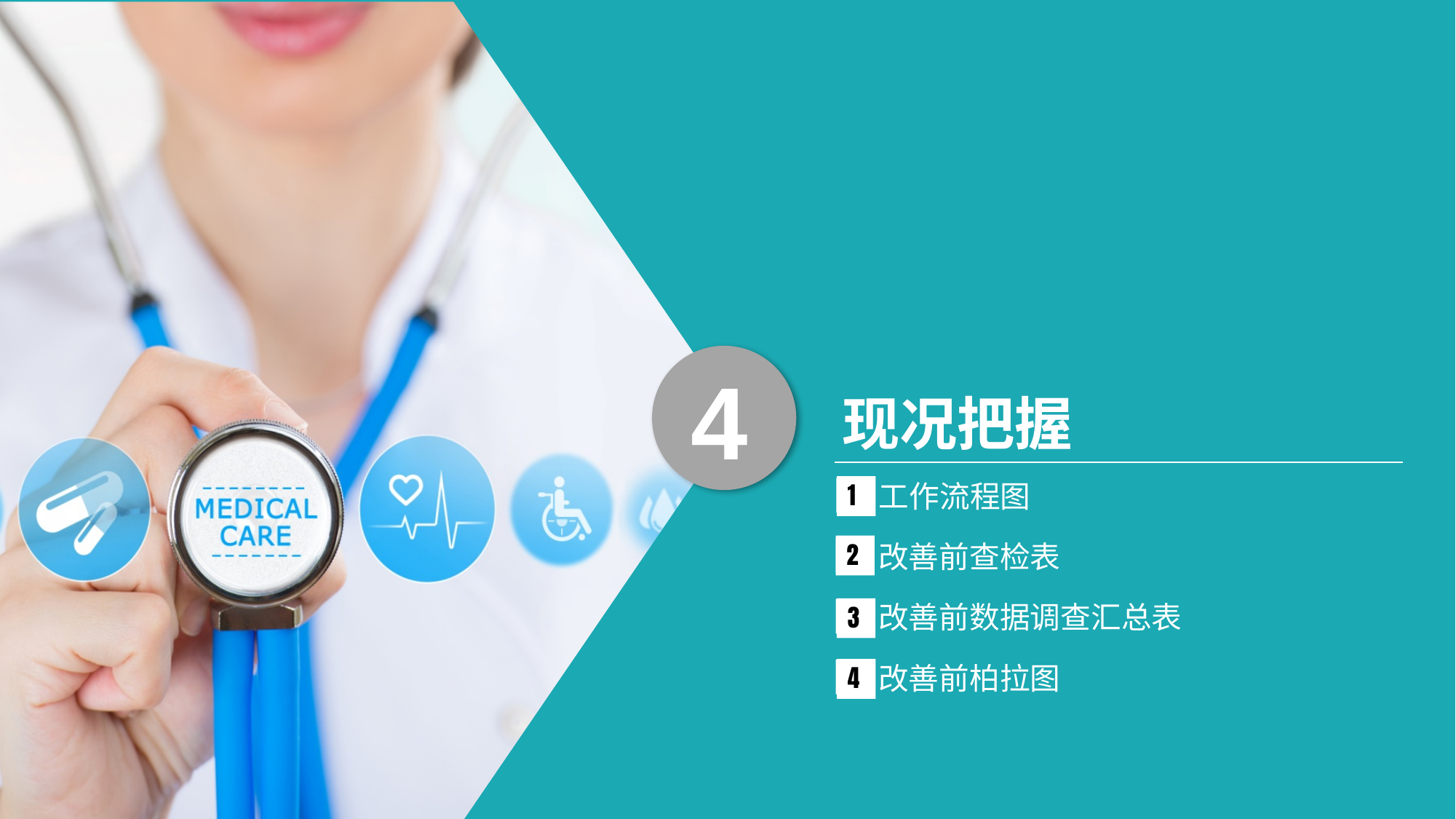

4
现况把握
工作流程图
1

改善前查检表
2

改善前数据调查汇总表
3

改善前柏拉图
4